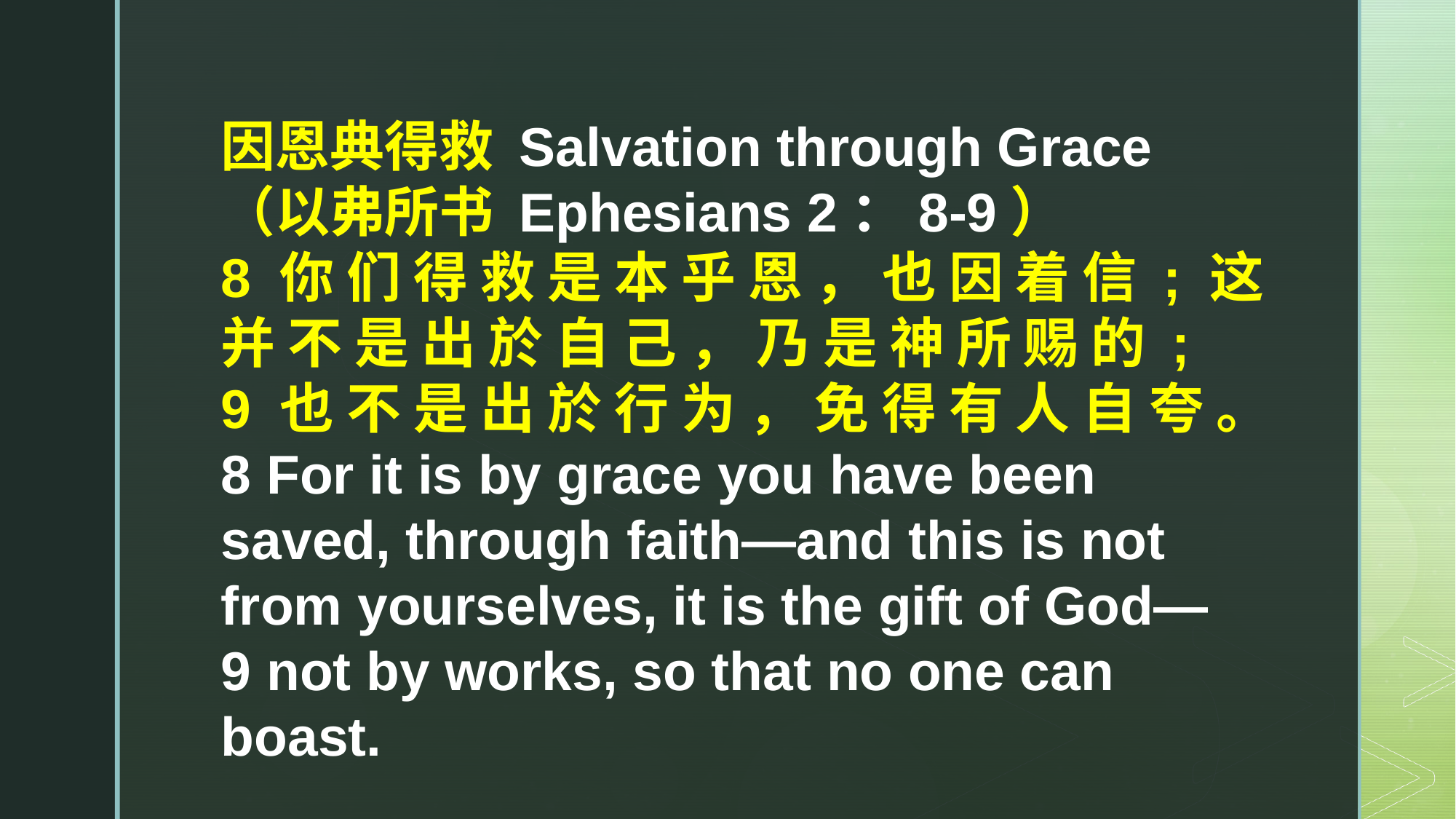

因恩典得救 Salvation through Grace
（以弗所书 Ephesians 2：8-9）
8 你 们 得 救 是 本 乎 恩 ， 也 因 着 信 ; 这 并 不 是 出 於 自 己 ， 乃 是 神 所 赐 的 ;
9 也 不 是 出 於 行 为 ， 免 得 有 人 自 夸 。
8 For it is by grace you have been saved, through faith—and this is not from yourselves, it is the gift of God—
9 not by works, so that no one can boast.